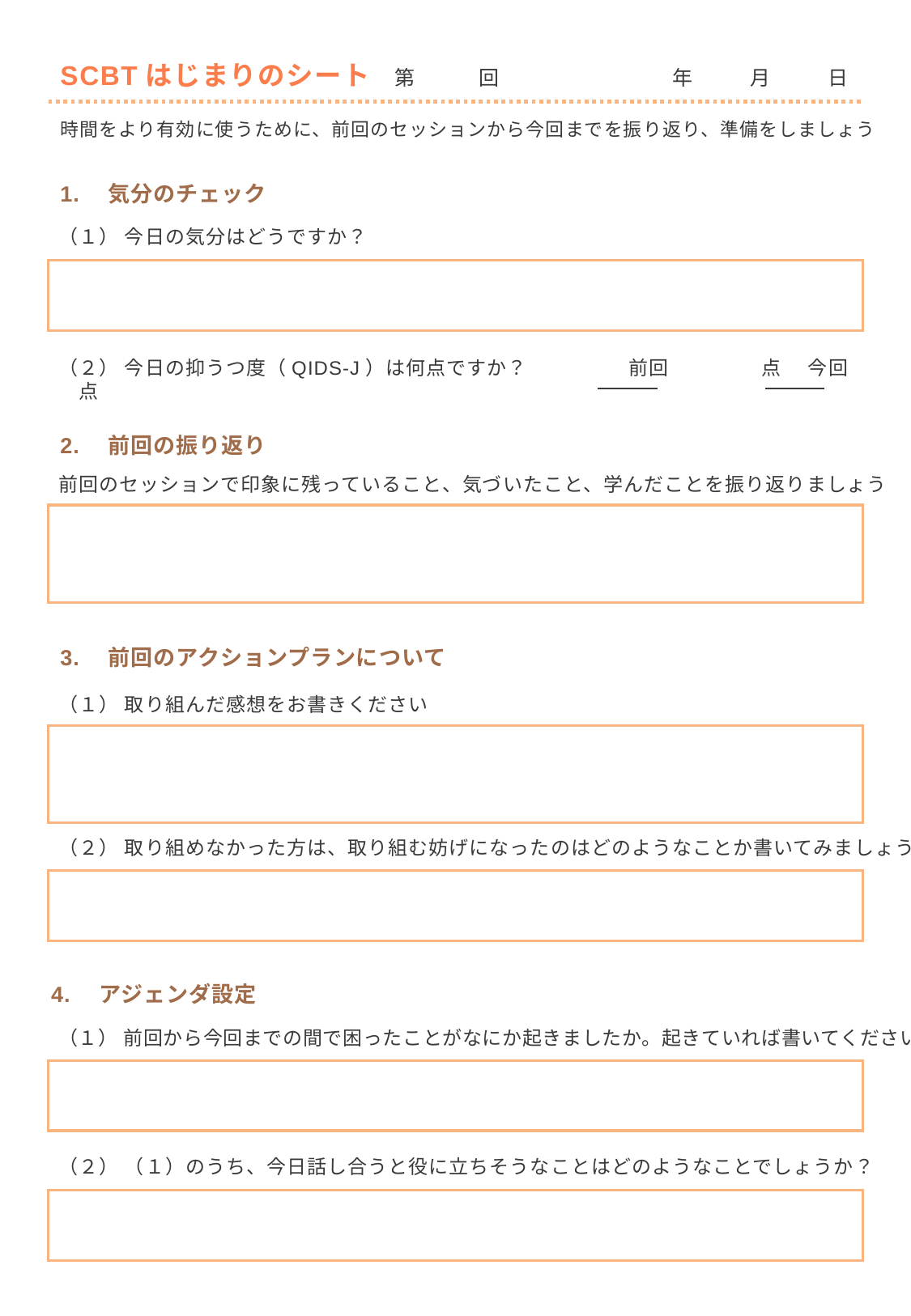

SCBTはじまりのシート

第　　   回　　　　　　　   年　　  月　  　日
時間をより有効に使うために、前回のセッションから今回までを振り返り、準備をしましょう
1.　気分のチェック
（１） 今日の気分はどうですか？

（２） 今日の抑うつ度（QIDS-J）は何点ですか？　　　　　前回　　　　  点     今回　　　　　点
2.　前回の振り返り
前回のセッションで印象に残っていること、気づいたこと、学んだことを振り返りましょう

3.　前回のアクションプランについて
（１） 取り組んだ感想をお書きください

（２） 取り組めなかった方は、取り組む妨げになったのはどのようなことか書いてみましょう

4.　アジェンダ設定
（１） 前回から今回までの間で困ったことがなにか起きましたか。起きていれば書いてください

（２） （１）のうち、今日話し合うと役に立ちそうなことはどのようなことでしょうか？